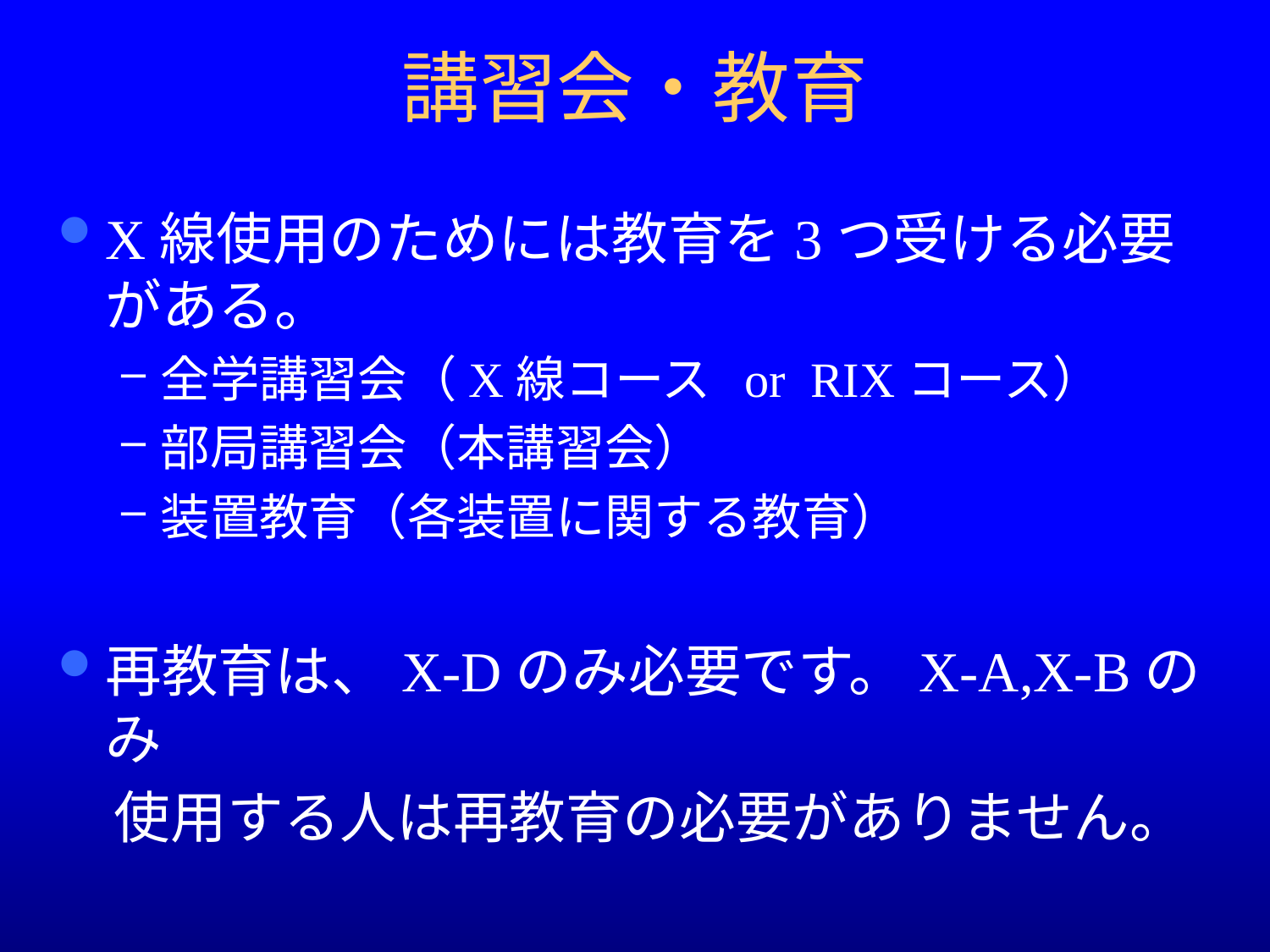

# 講習会・教育
X線使用のためには教育を3つ受ける必要がある。
全学講習会（X線コース  or  RIXコース）
部局講習会（本講習会）
装置教育（各装置に関する教育）

再教育は、X-Dのみ必要です。X-A,X-Bのみ
　使用する人は再教育の必要がありません。